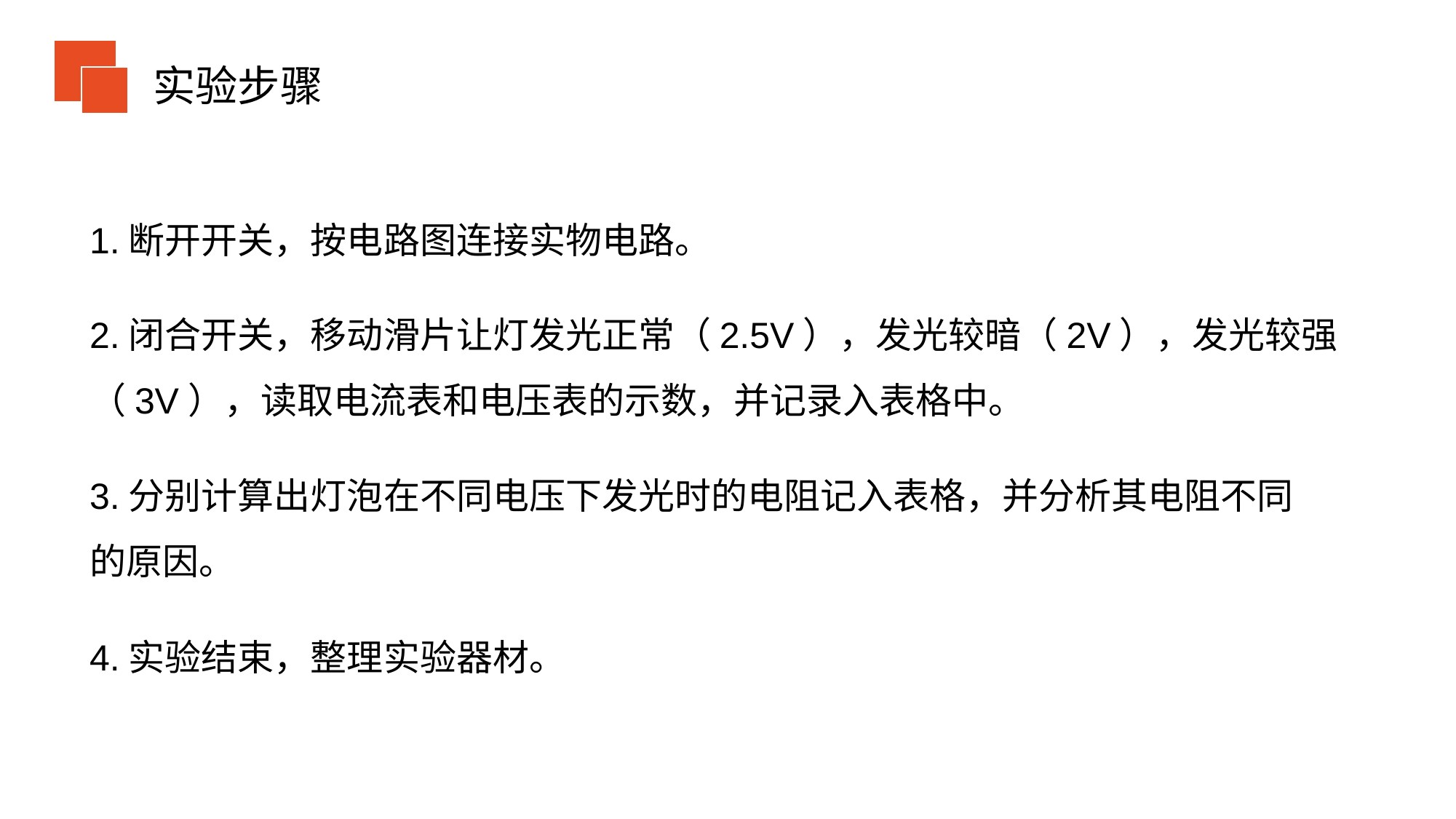

实验步骤
1.断开开关，按电路图连接实物电路。
2.闭合开关，移动滑片让灯发光正常（2.5V），发光较暗（2V），发光较强（3V），读取电流表和电压表的示数，并记录入表格中。
3.分别计算出灯泡在不同电压下发光时的电阻记入表格，并分析其电阻不同的原因。
4.实验结束，整理实验器材。